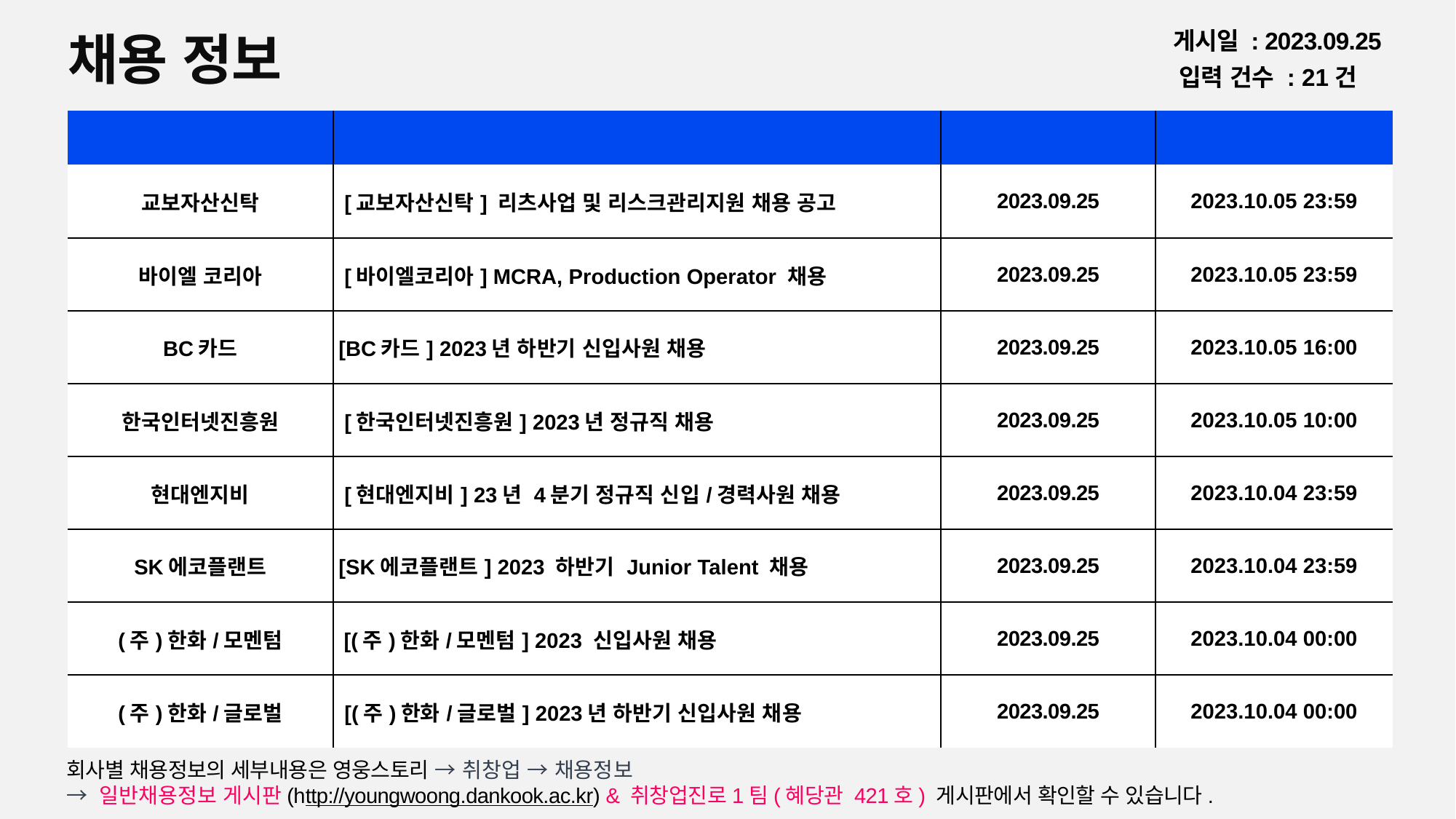

채용 정보
게시일 : 2023.09.25
입력 건수 : 21건
| 회사명 | 공고명 | 등록일 | 마감일 |
| --- | --- | --- | --- |
| 교보자산신탁 | [교보자산신탁] 리츠사업 및 리스크관리지원 채용 공고 | 2023.09.25 | 2023.10.05 23:59 |
| 바이엘 코리아 | [바이엘코리아] MCRA, Production Operator 채용 | 2023.09.25 | 2023.10.05 23:59 |
| BC카드 | [BC카드] 2023년 하반기 신입사원 채용 | 2023.09.25 | 2023.10.05 16:00 |
| 한국인터넷진흥원 | [한국인터넷진흥원] 2023년 정규직 채용 | 2023.09.25 | 2023.10.05 10:00 |
| 현대엔지비 | [현대엔지비] 23년 4분기 정규직 신입/경력사원 채용 | 2023.09.25 | 2023.10.04 23:59 |
| SK에코플랜트 | [SK에코플랜트] 2023 하반기 Junior Talent 채용 | 2023.09.25 | 2023.10.04 23:59 |
| (주)한화/모멘텀 | [(주)한화/모멘텀] 2023 신입사원 채용 | 2023.09.25 | 2023.10.04 00:00 |
| (주)한화/글로벌 | [(주)한화/글로벌] 2023년 하반기 신입사원 채용 | 2023.09.25 | 2023.10.04 00:00 |
회사별 채용정보의 세부내용은 영웅스토리 → 취창업 → 채용정보
→ 일반채용정보 게시판(http://youngwoong.dankook.ac.kr) & 취창업진로1팀(혜당관 421호) 게시판에서 확인할 수 있습니다.